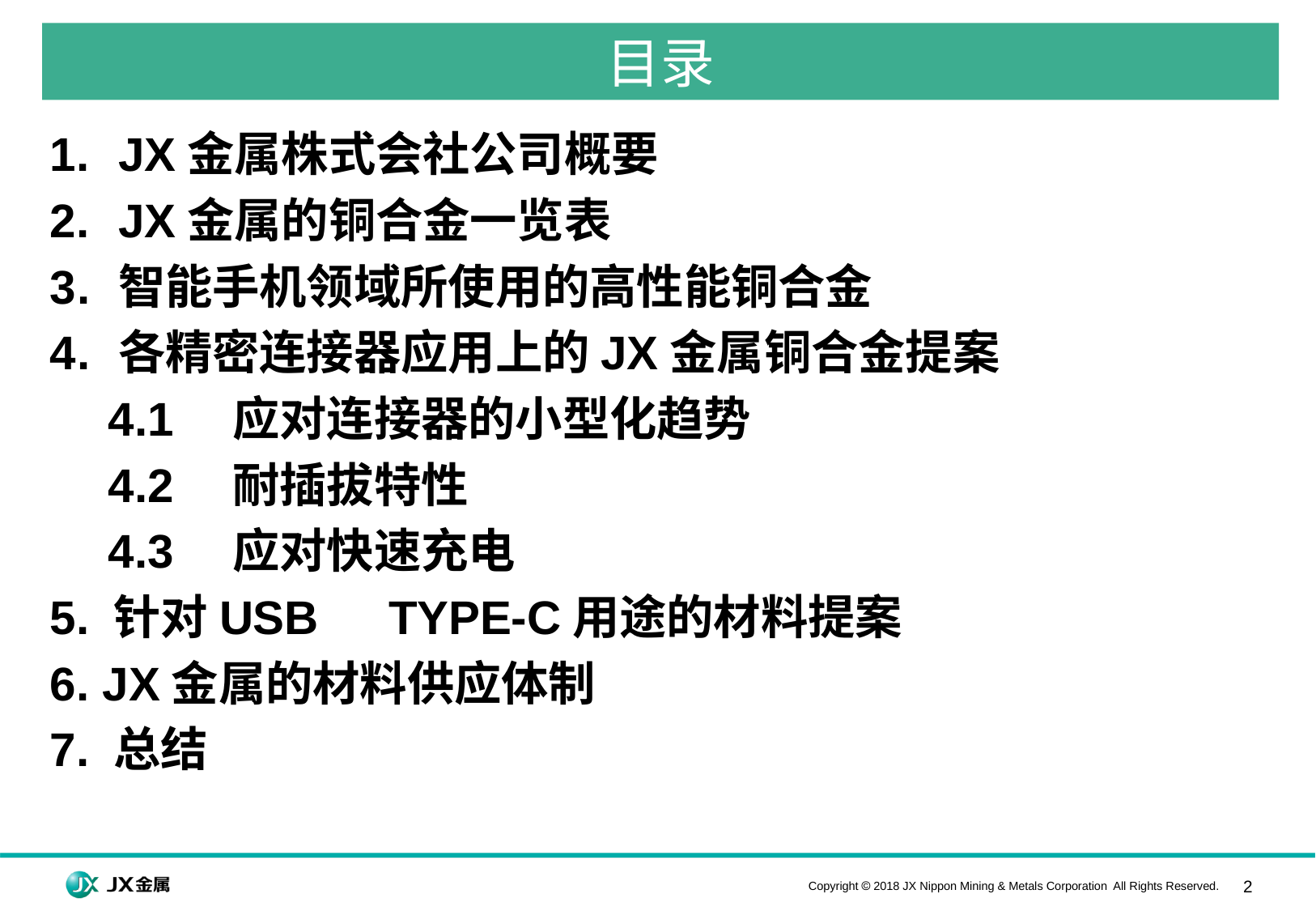

目录
# 疲労特性
JX金属株式会社公司概要
JX金属的铜合金一览表
智能手机领域所使用的高性能铜合金
各精密连接器应用上的JX金属铜合金提案
　4.1　应对连接器的小型化趋势
　4.2　耐插拔特性
　4.3　应对快速充电
5. 针对USB　TYPE-C用途的材料提案
6. JX金属的材料供应体制
7. 总结

Copyright © 2018 JX Nippon Mining & Metals Corporation  All Rights Reserved.
2